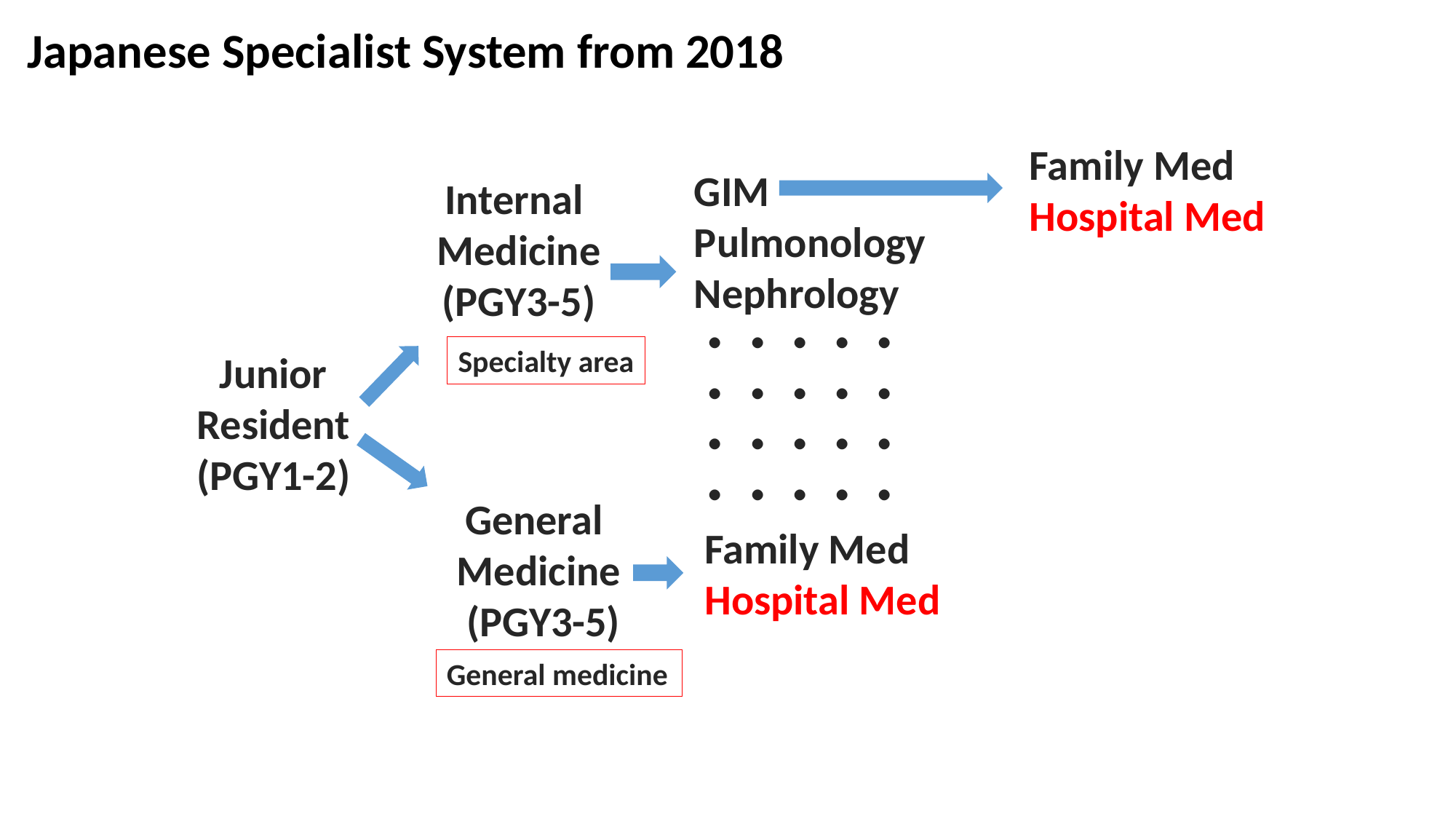

Japanese Specialist System from 2018
Japanese Specialist System from 2018
Family Med
Hospital Med
GIM
Pulmonology
Nephrology
・・・・・・・・・・
・・・・・・・・・・
Internal
Medicine
(PGY3-5)

Specialty area
Junior
Resident
(PGY1-2)

General
Medicine
 (PGY3-5)
Family Med
Hospital Med

General medicine